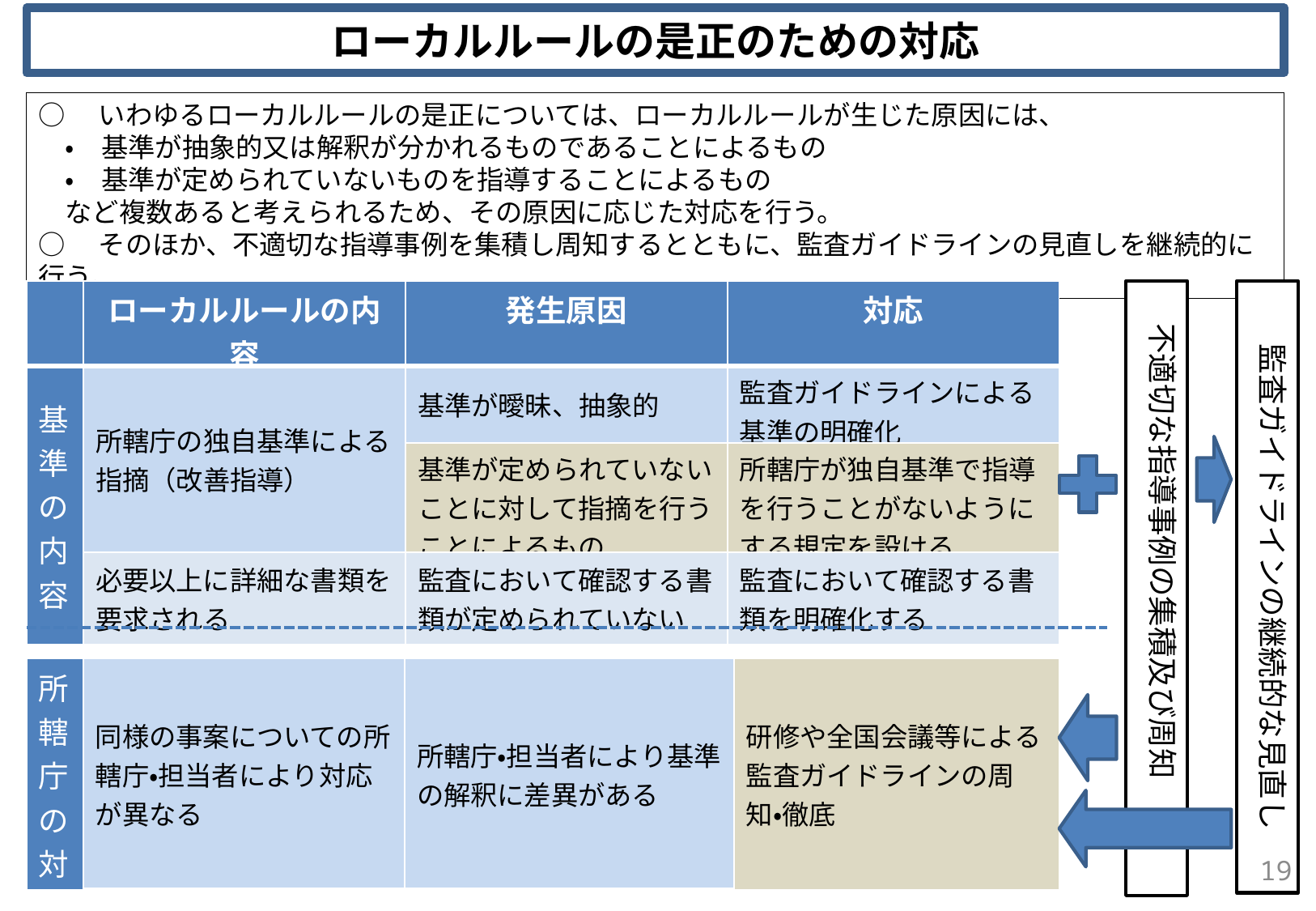

ローカルルールの是正のための対応
○　いわゆるローカルルールの是正については、ローカルルールが生じた原因には、
　・　基準が抽象的又は解釈が分かれるものであることによるもの
　・　基準が定められていないものを指導することによるもの
　など複数あると考えられるため、その原因に応じた対応を行う。
○　そのほか、不適切な指導事例を集積し周知するとともに、監査ガイドラインの見直しを継続的に行う。
|  | ローカルルールの内容 | 発生原因 | 対応 |
| --- | --- | --- | --- |
| 基準の内容 | 所轄庁の独自基準による指摘（改善指導） | 基準が曖昧、抽象的 | 監査ガイドラインによる基準の明確化 |
|  |  | 基準が定められていないことに対して指摘を行うことによるもの | 所轄庁が独自基準で指導を行うことがないようにする規定を設ける |
|  | 必要以上に詳細な書類を要求される | 監査において確認する書類が定められていない | 監査において確認する書類を明確化する |
　不適切な指導事例の集積及び周知
監査ガイドラインの継続的な見直し

| 所轄庁の対応 | 同様の事案についての所轄庁・担当者により対応が異なる | 所轄庁・担当者により基準の解釈に差異がある | 研修や全国会議等による監査ガイドラインの周知・徹底 |
| --- | --- | --- | --- |

19